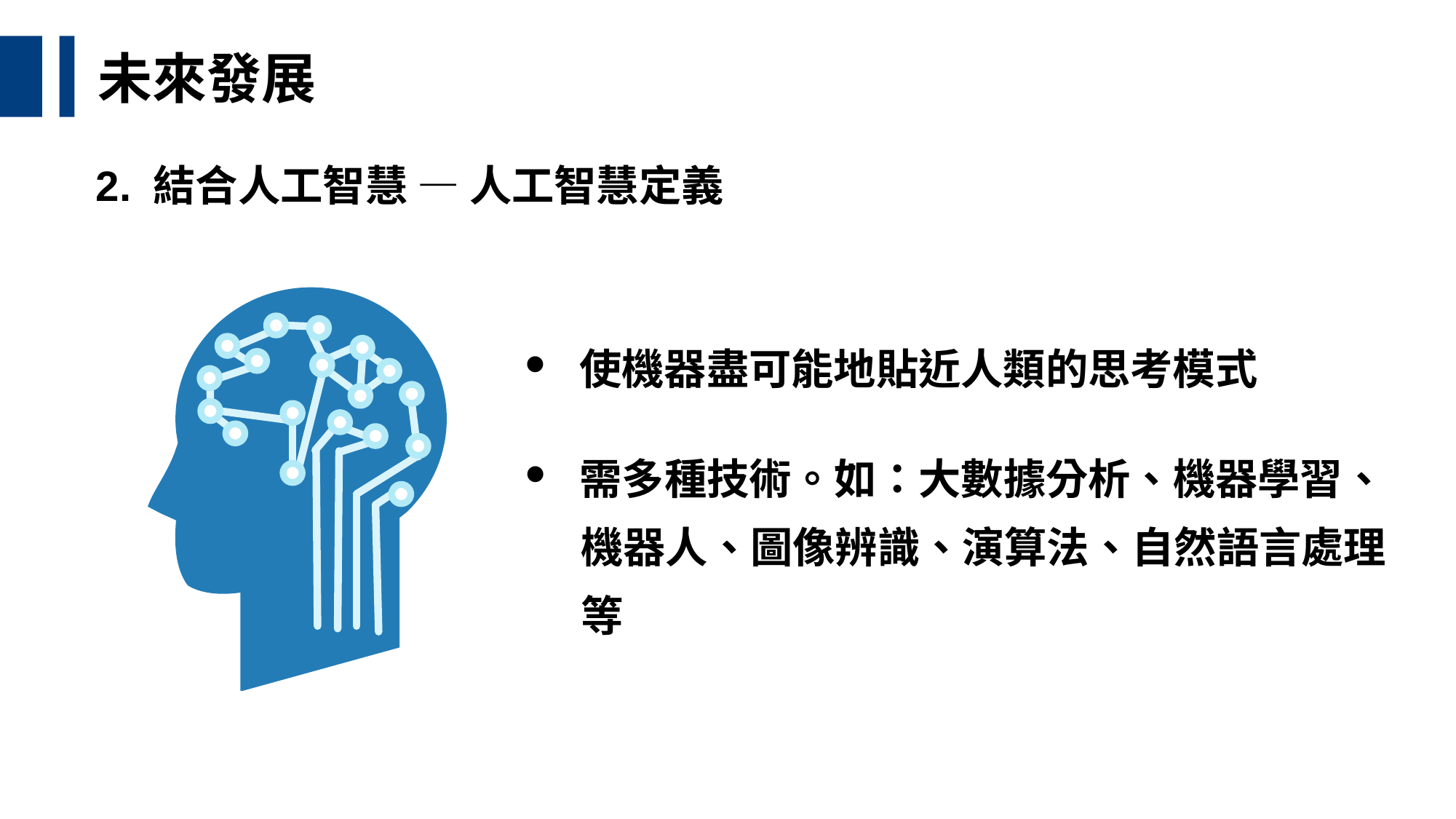

未來發展
2. 結合人工智慧 — 人工智慧定義

使機器盡可能地貼近人類的思考模式
需多種技術。如：大數據分析、機器學習、
機器人、圖像辨識、演算法、自然語言處理
等